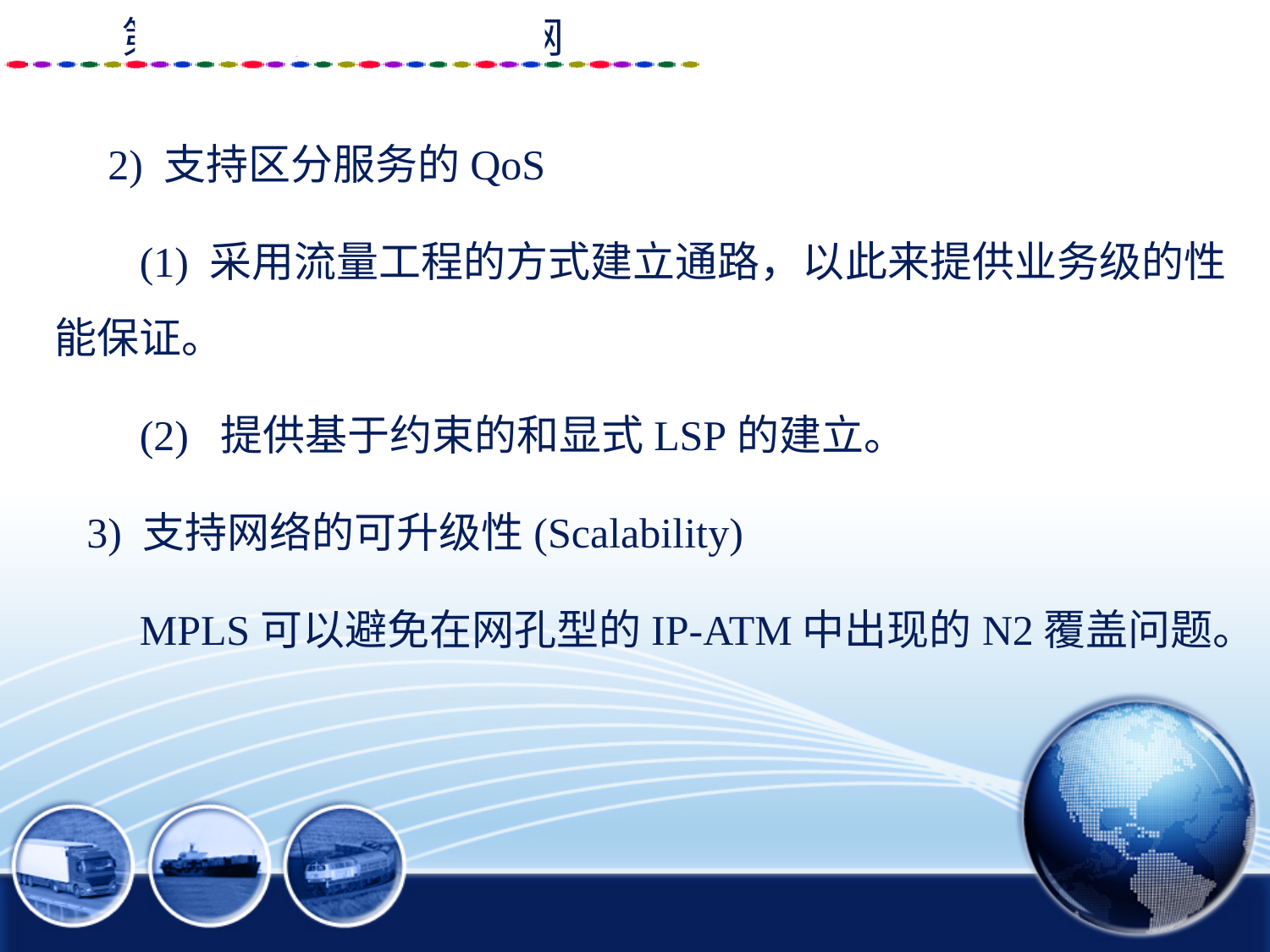

2) 支持区分服务的QoS
        (1) 采用流量工程的方式建立通路，以此来提供业务级的性能保证。
        (2)  提供基于约束的和显式LSP的建立。
   3) 支持网络的可升级性(Scalability)
        MPLS可以避免在网孔型的IP-ATM中出现的N2覆盖问题。